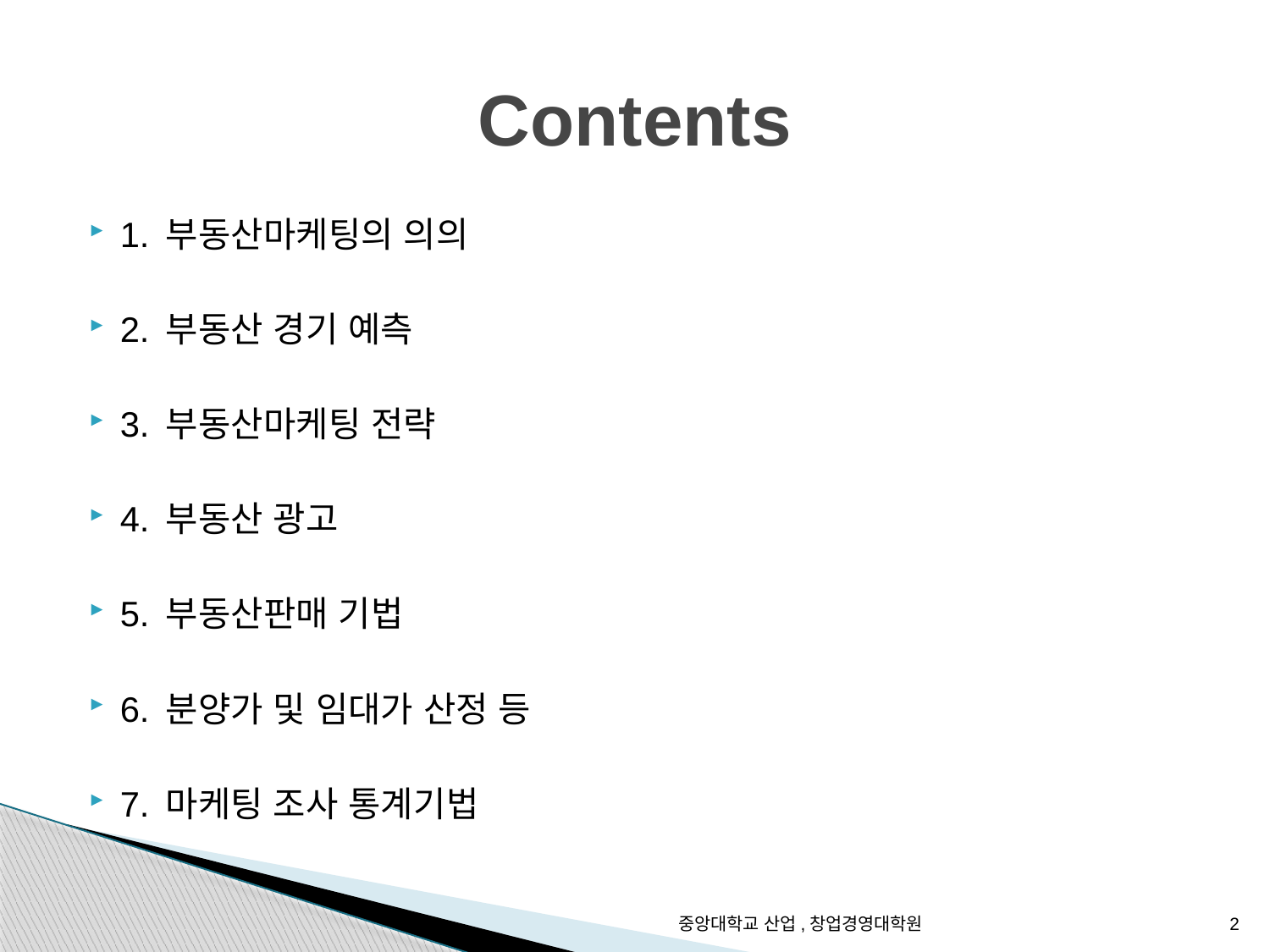

# Contents
1. 부동산마케팅의 의의

2. 부동산 경기 예측

3. 부동산마케팅 전략

4. 부동산 광고

5. 부동산판매 기법

6. 분양가 및 임대가 산정 등

7. 마케팅 조사 통계기법

중앙대학교 산업,창업경영대학원
2